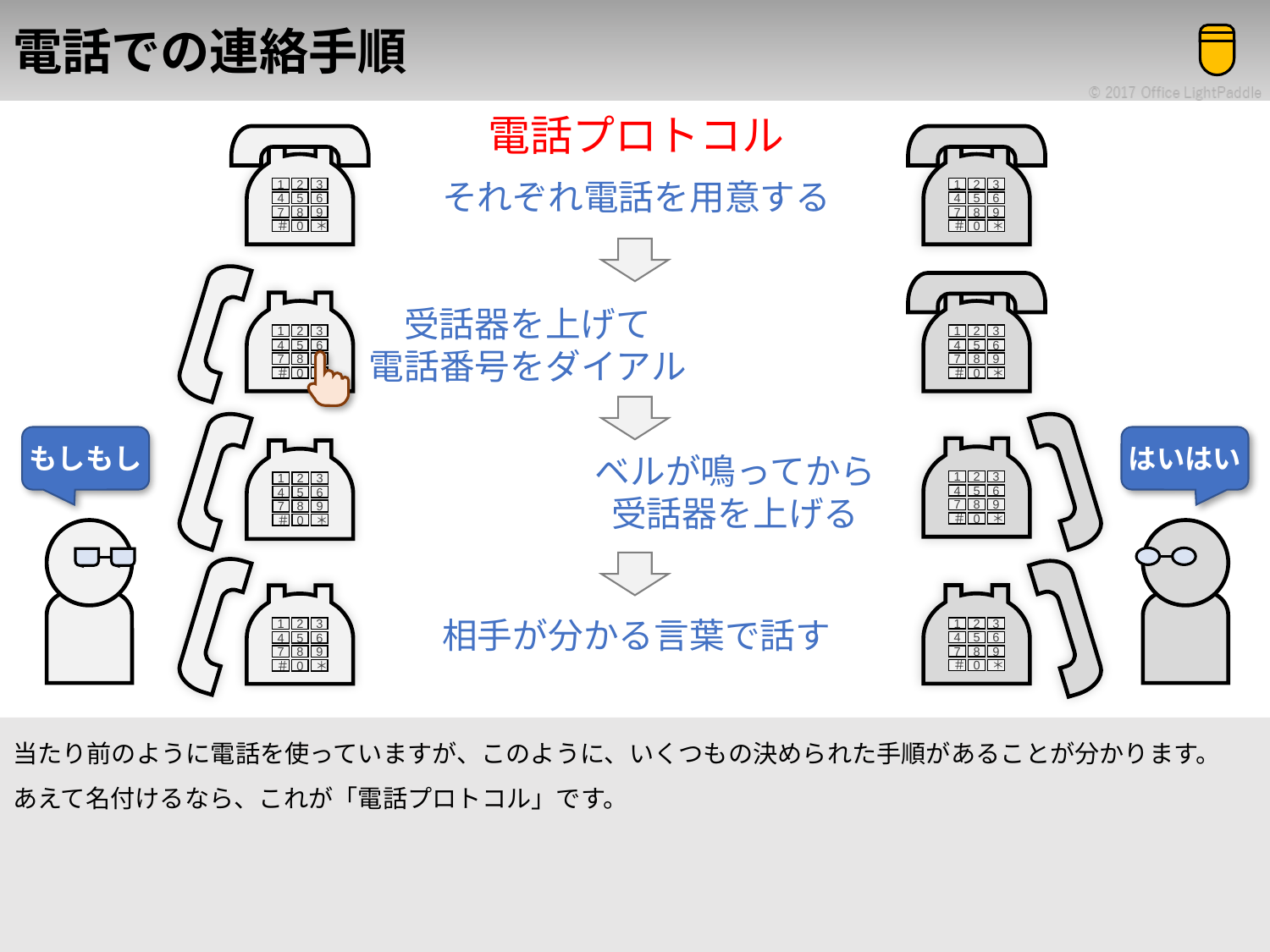

# 電話での連絡手順

電話プロトコル

1
2
3
4
5
6
7
8
9
＃
0
＊

1
2
3
4
5
6
7
8
9
＃
0
＊
それぞれ電話を用意する

1
2
3
4
5
6
7
8
9
＃
0
＊

1
2
3
4
5
6
7
8
9
＃
0
＊
受話器を上げて
電話番号をダイアル

1
2
3
4
5
6
7
8
9
＃
0
＊
もしもし
はいはい

ベルが鳴ってから
受話器を上げる

1
2
3
4
5
6
7
8
9
＃
0
＊
1
2
3
4
5
6
7
8
9
＃
0
＊

1
2
3
4
5
6
7
8
9
＃
0
＊

1
2
3
4
5
6
7
8
9
＃
0
＊
相手が分かる言葉で話す
当たり前のように電話を使っていますが、このように、いくつもの決められた手順があることが分かります。
あえて名付けるなら、これが「電話プロトコル」です。